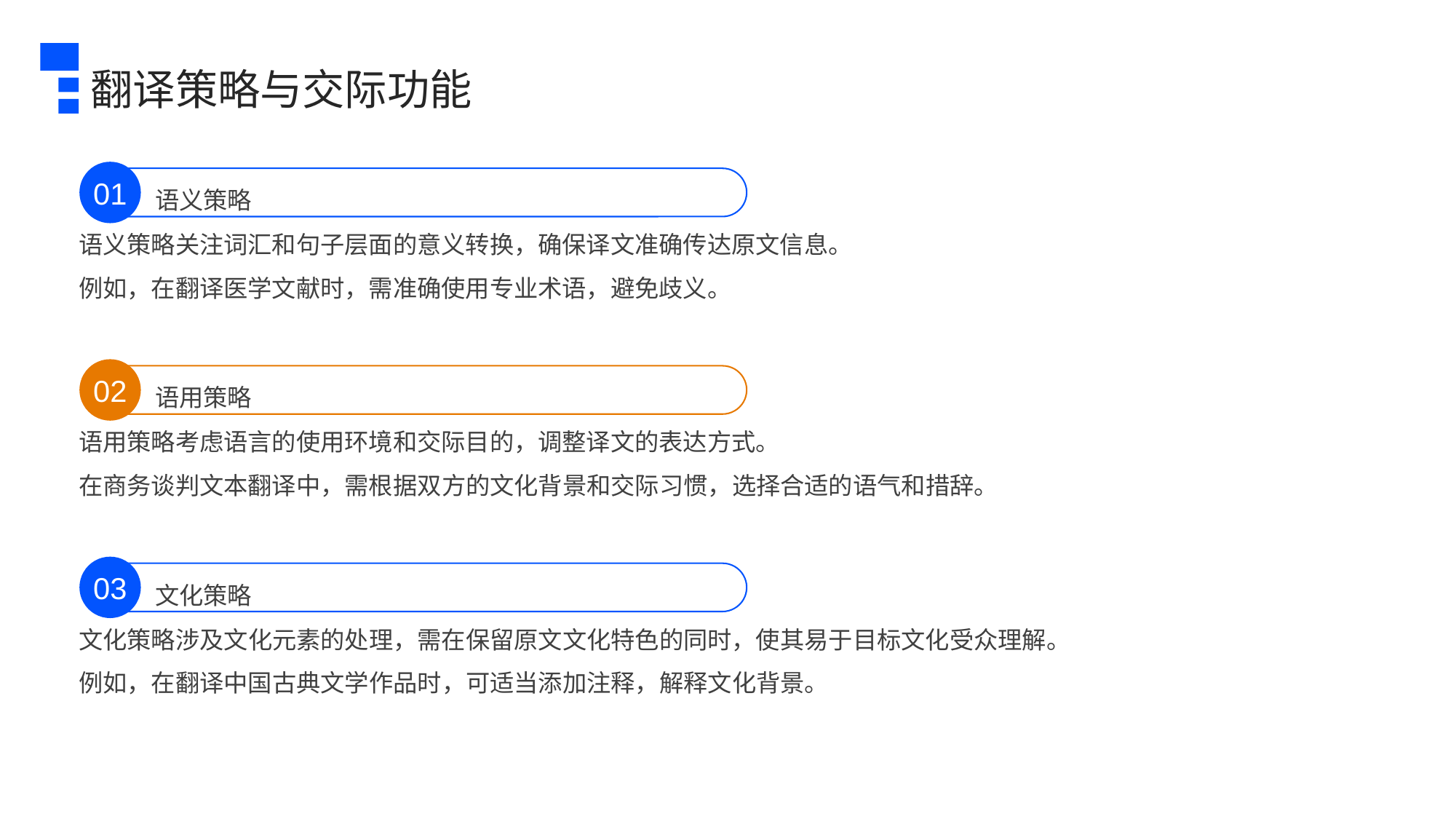

翻译策略与交际功能

01
语义策略
语义策略关注词汇和句子层面的意义转换，确保译文准确传达原文信息。
例如，在翻译医学文献时，需准确使用专业术语，避免歧义。

02
语用策略
语用策略考虑语言的使用环境和交际目的，调整译文的表达方式。
在商务谈判文本翻译中，需根据双方的文化背景和交际习惯，选择合适的语气和措辞。

03
文化策略
文化策略涉及文化元素的处理，需在保留原文文化特色的同时，使其易于目标文化受众理解。
例如，在翻译中国古典文学作品时，可适当添加注释，解释文化背景。